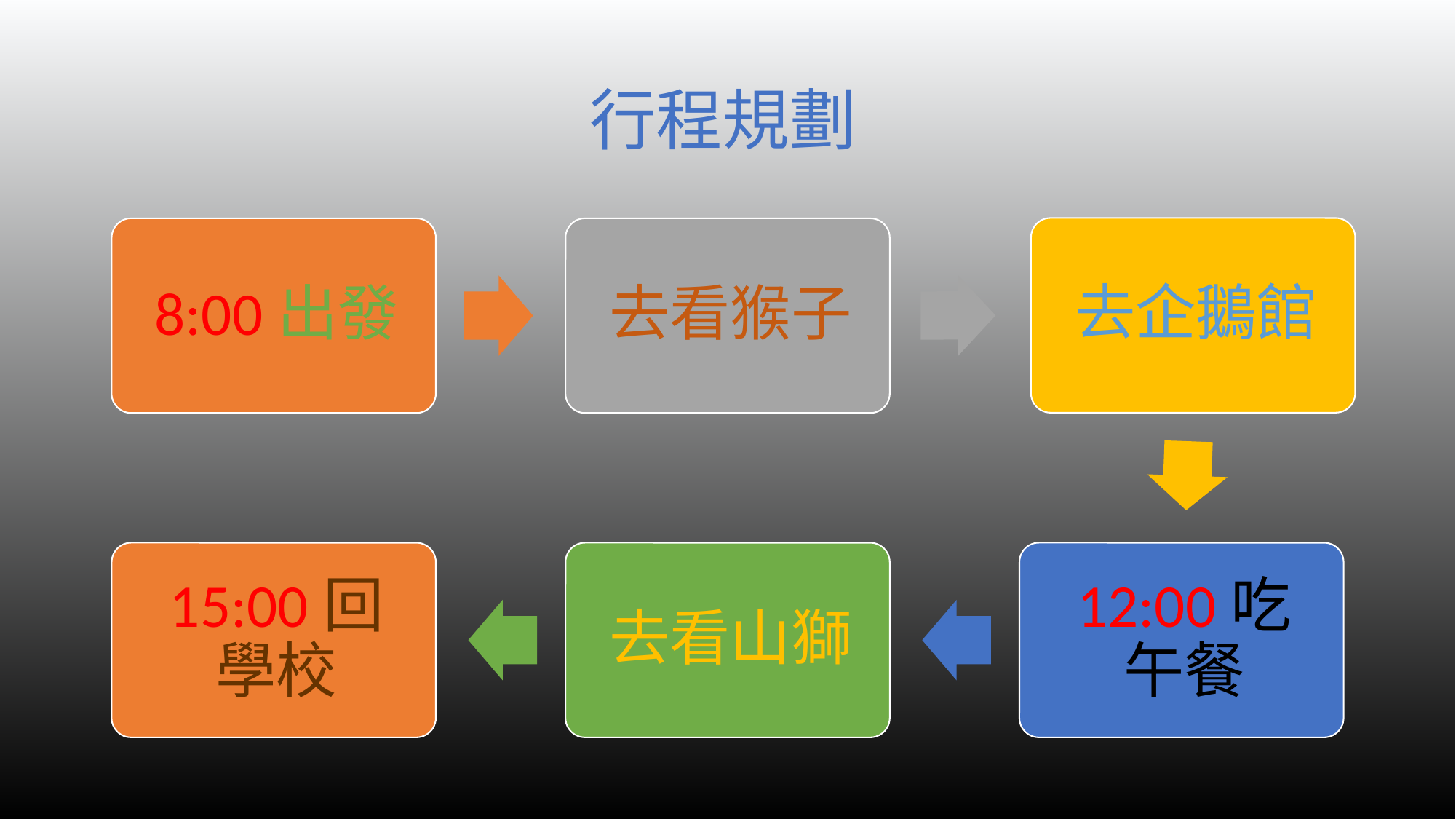

# 行程規劃
8:00出發

去看猴子

去企鵝館

12:00吃午餐

去看山獅

15:00回學校